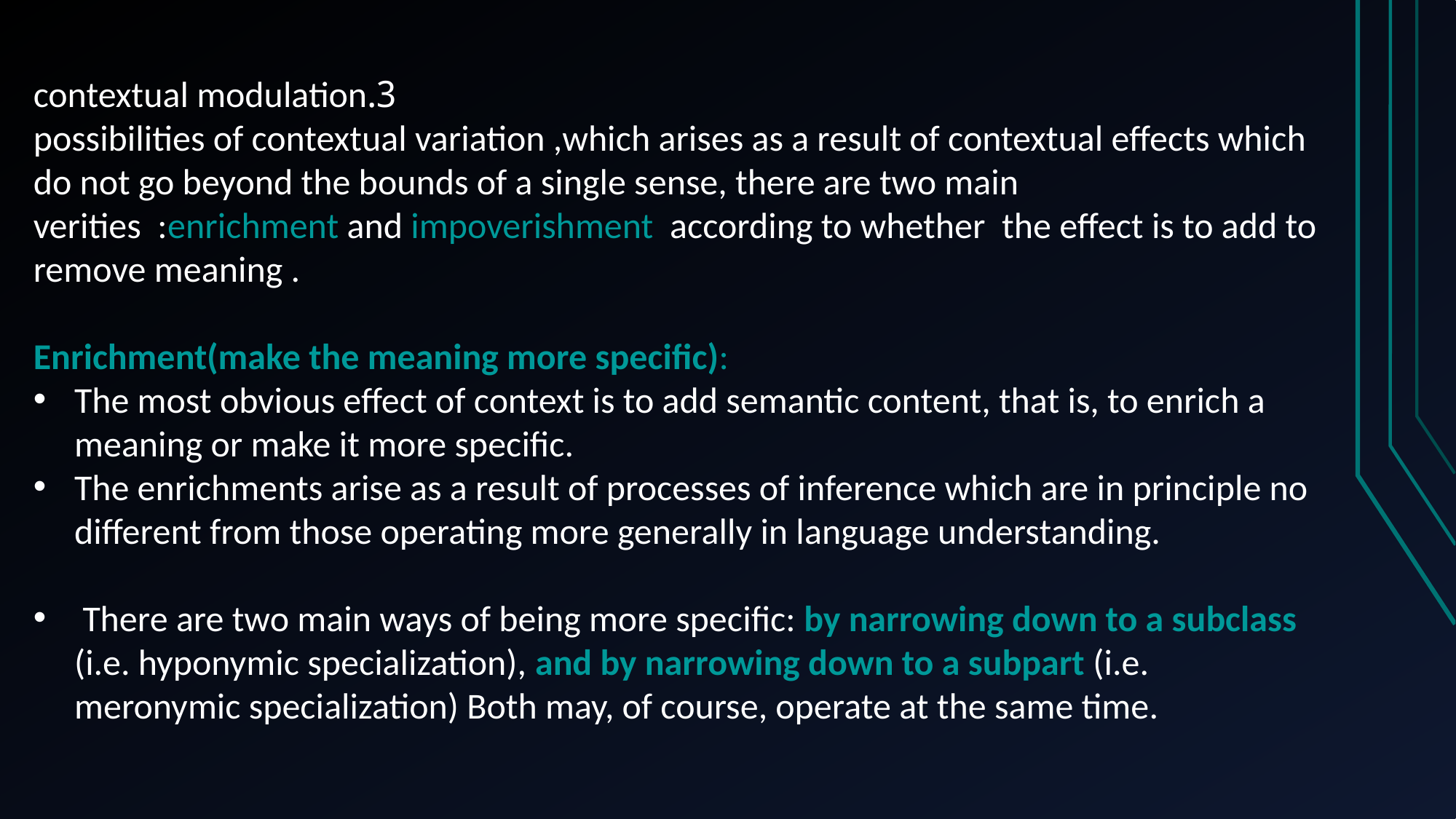

3.contextual modulation
possibilities of contextual variation ,which arises as a result of contextual effects which do not go beyond the bounds of a single sense, there are two main verities  :enrichment and impoverishment  according to whether  the effect is to add to remove meaning .

Enrichment(make the meaning more specific):
The most obvious effect of context is to add semantic content, that is, to enrich a meaning or make it more specific.
The enrichments arise as a result of processes of inference which are in principle no different from those operating more generally in language understanding.

 There are two main ways of being more specific: by narrowing down to a subclass (i.e. hyponymic specialization), and by narrowing down to a subpart (i.e. meronymic specialization) Both may, of course, operate at the same time.

・ to add semantic content (make the meaning more specific) as a result of processes of inference: two sub-classes: hyponymic enrichment and meronymic enrichment